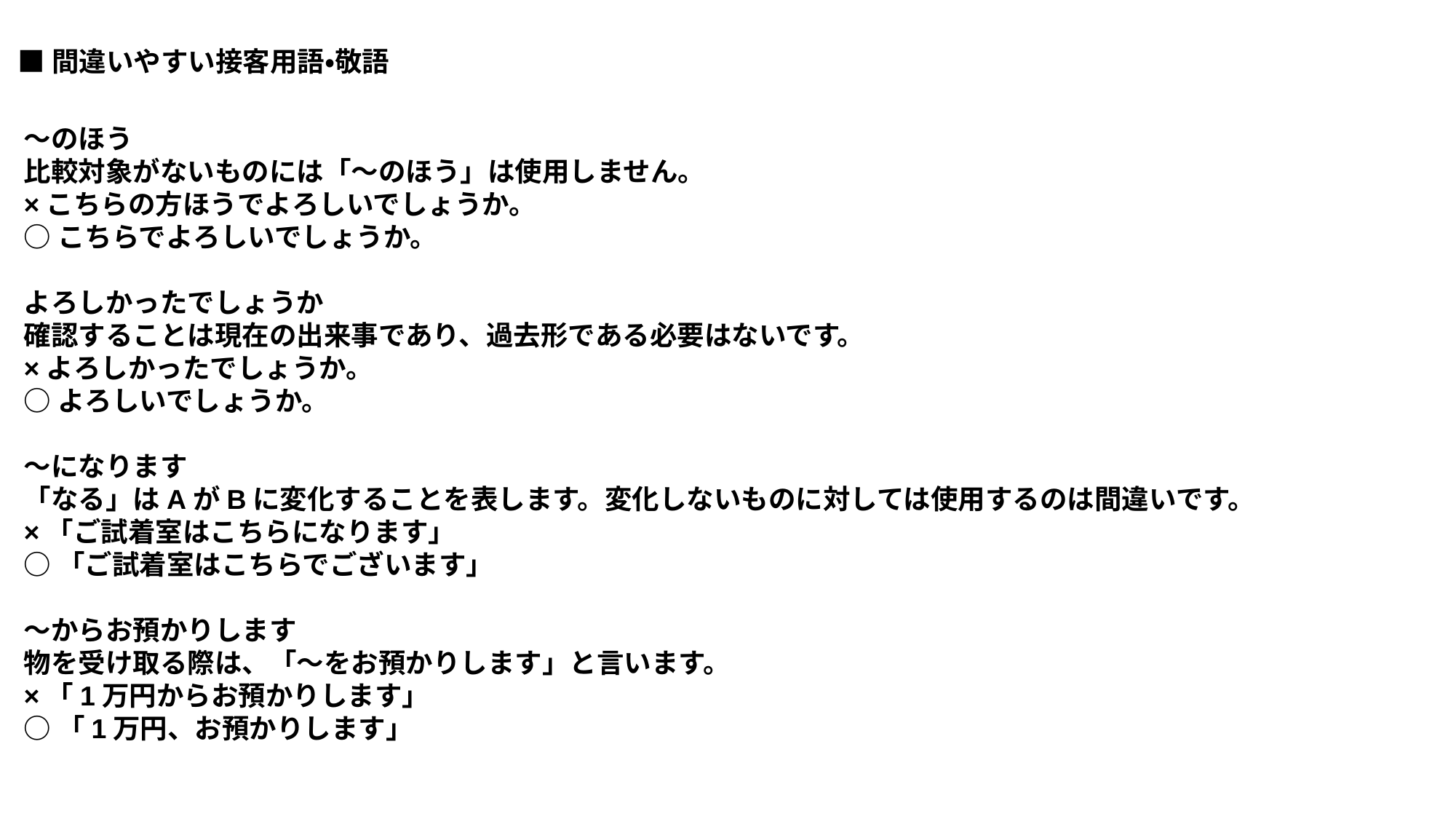

■間違いやすい接客用語・敬語

～のほう
比較対象がないものには「～のほう」は使用しません。
×こちらの方ほうでよろしいでしょうか。
○こちらでよろしいでしょうか。

よろしかったでしょうか
確認することは現在の出来事であり、過去形である必要はないです。
×よろしかったでしょうか。
○よろしいでしょうか。

～になります
「なる」はAがBに変化することを表します。変化しないものに対しては使用するのは間違いです。
×「ご試着室はこちらになります」
○「ご試着室はこちらでございます」

～からお預かりします
物を受け取る際は、「～をお預かりします」と言います。
×「1万円からお預かりします」
○「1万円、お預かりします」